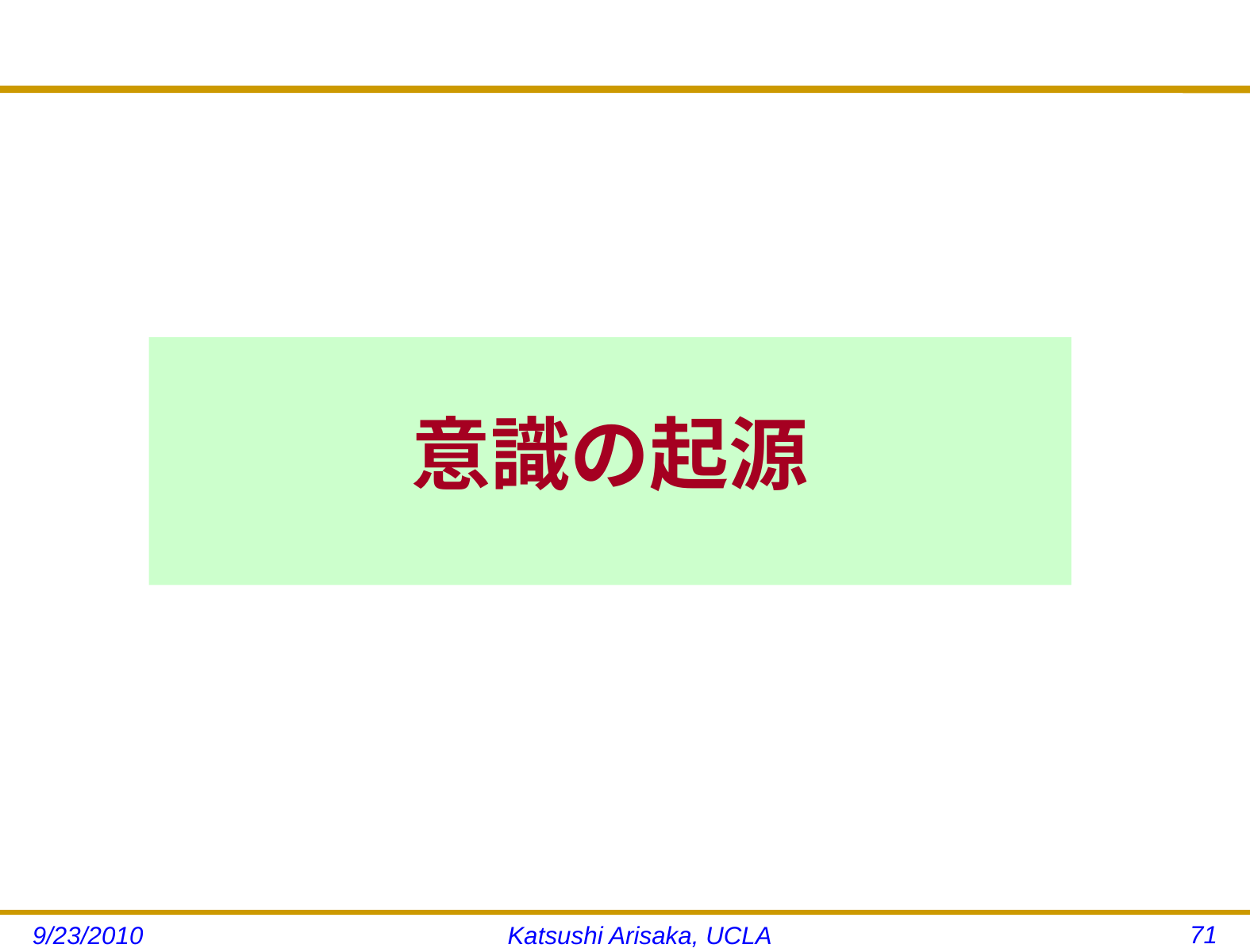

# 意識の起源
71
9/23/2010
Katsushi Arisaka, UCLA